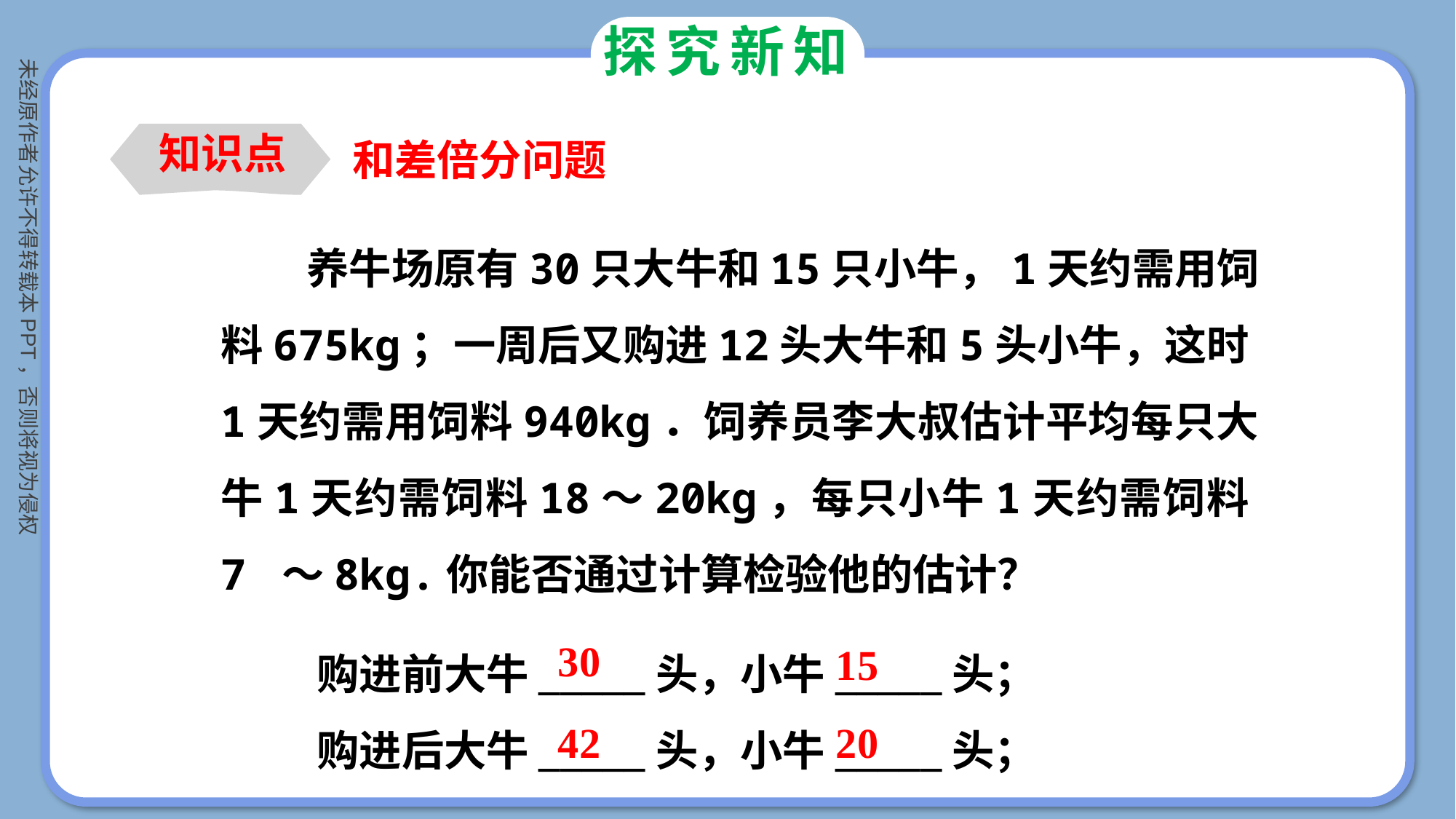

探究新知
知识点

和差倍分问题
养牛场原有30只大牛和15只小牛，1天约需用饲料675kg；一周后又购进12头大牛和5头小牛，这时1天约需用饲料940kg．饲养员李大叔估计平均每只大牛1天约需饲料18～20kg，每只小牛1天约需饲料7 ～8kg.你能否通过计算检验他的估计？
购进前大牛_____头，小牛_____头；
购进后大牛_____头，小牛_____头；
30
15
42
20